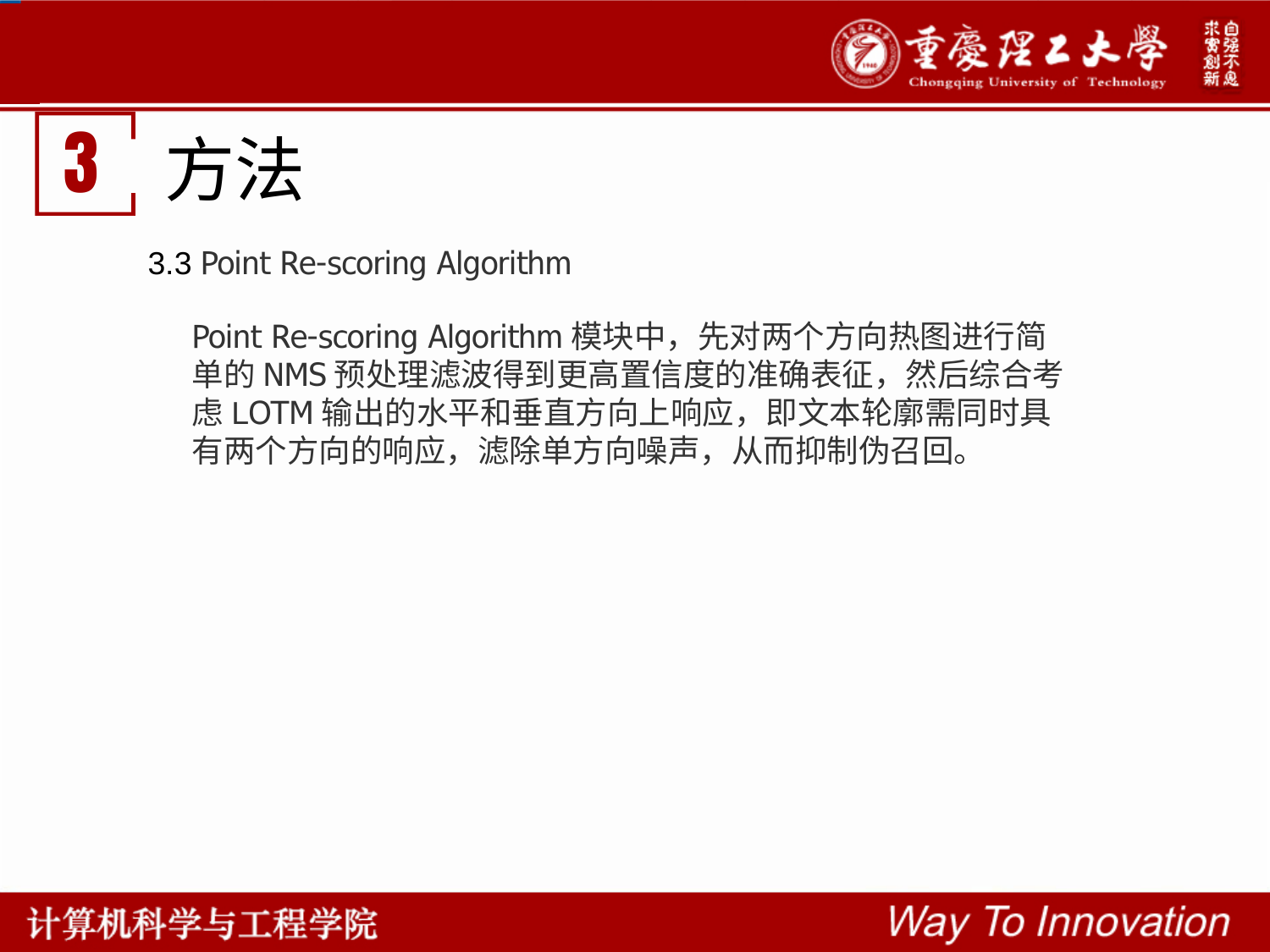

3
方法
3.3 Point Re-scoring Algorithm
Point Re-scoring Algorithm模块中，先对两个方向热图进行简单的NMS预处理滤波得到更高置信度的准确表征，然后综合考虑LOTM输出的水平和垂直方向上响应，即文本轮廓需同时具有两个方向的响应，滤除单方向噪声，从而抑制伪召回。